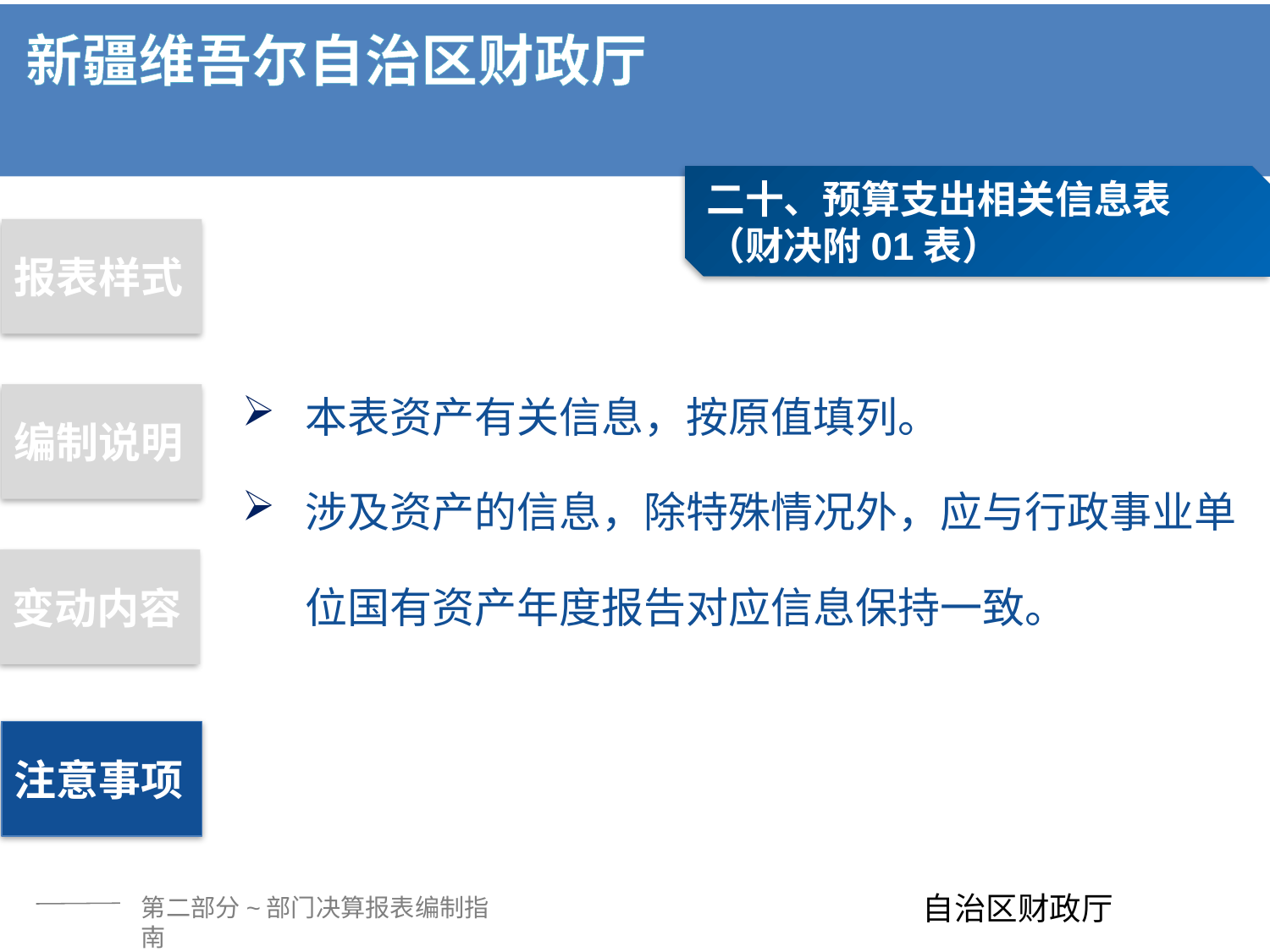

二十、预算支出相关信息表
（财决附01表）

本表资产有关信息，按原值填列。
涉及资产的信息，除特殊情况外，应与行政事业单位国有资产年度报告对应信息保持一致。
报表样式
编制说明
变动内容
注意事项
第二部分~部门决算报表编制指南
98